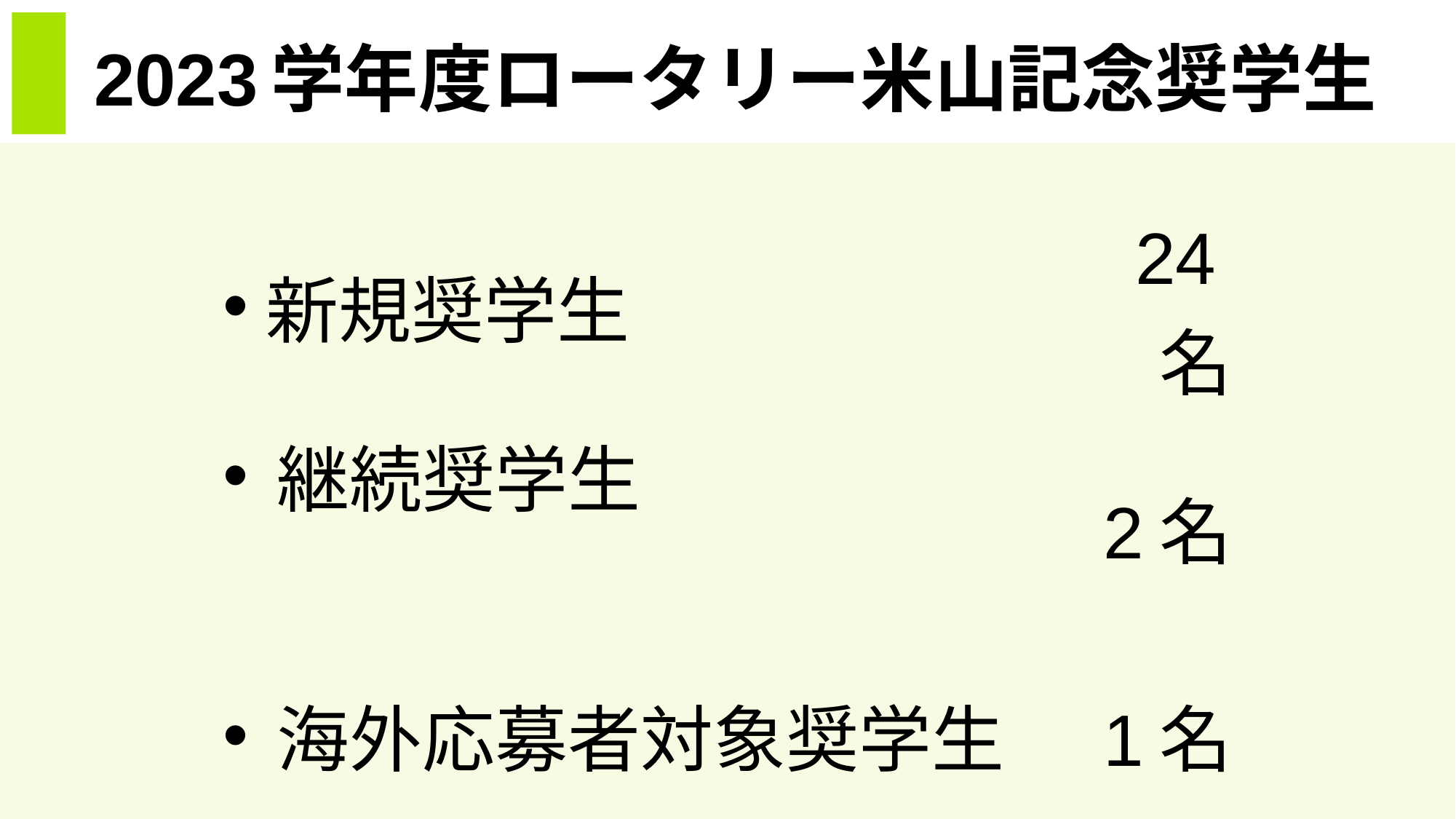

# 2023学年度ロータリー米山記念奨学生
| 新規奨学生 | 24名 |
| --- | --- |
| 継続奨学生 | 2名 |
| 海外応募者対象奨学生 | 1名 |